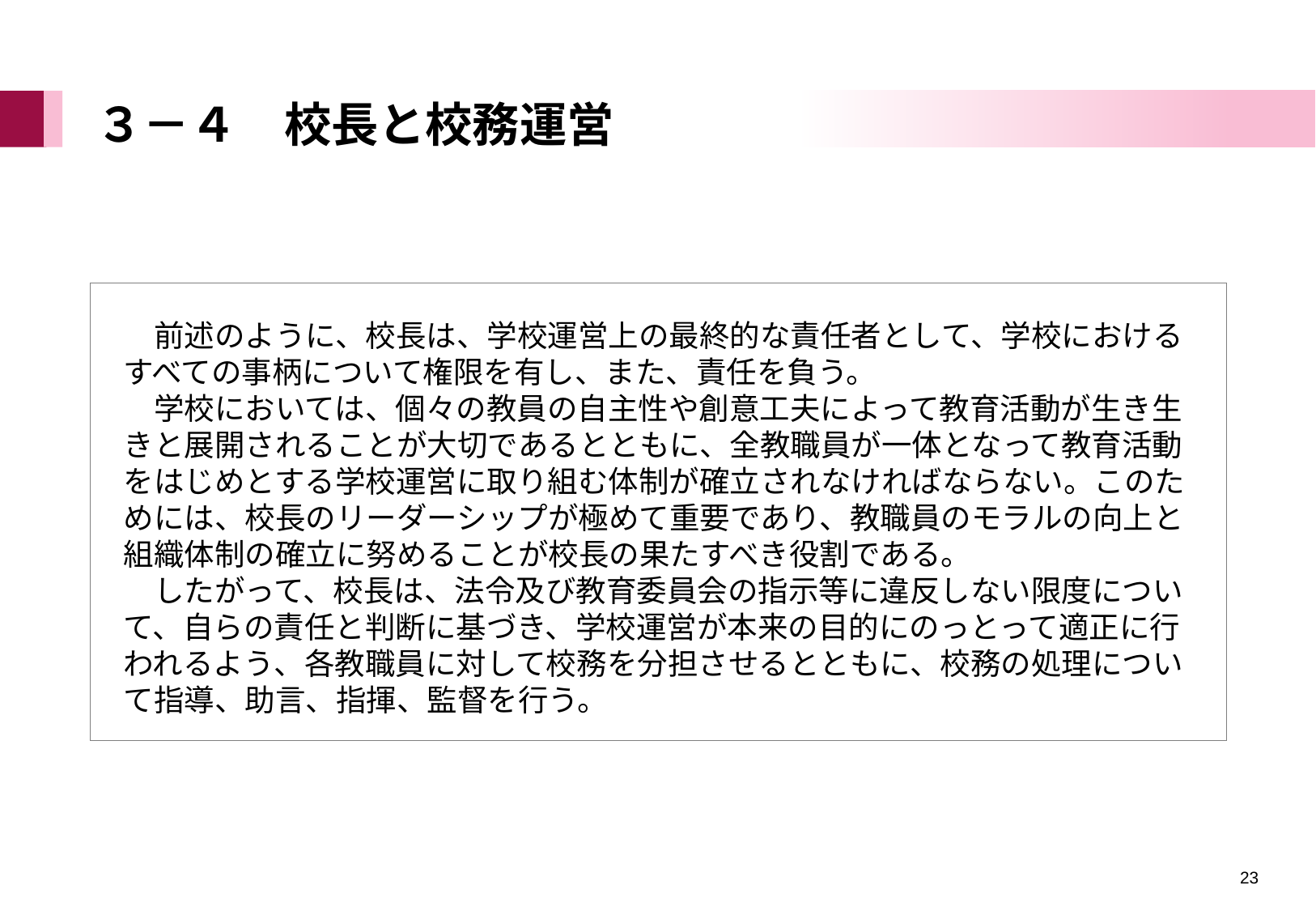

# ３－４　校長と校務運営
　前述のように、校長は、学校運営上の最終的な責任者として、学校におけるすべての事柄について権限を有し、また、責任を負う。
　学校においては、個々の教員の自主性や創意工夫によって教育活動が生き生きと展開されることが大切であるとともに、全教職員が一体となって教育活動をはじめとする学校運営に取り組む体制が確立されなければならない。このためには、校長のリーダーシップが極めて重要であり、教職員のモラルの向上と組織体制の確立に努めることが校長の果たすべき役割である。
　したがって、校長は、法令及び教育委員会の指示等に違反しない限度について、自らの責任と判断に基づき、学校運営が本来の目的にのっとって適正に行われるよう、各教職員に対して校務を分担させるとともに、校務の処理について指導、助言、指揮、監督を行う。
23